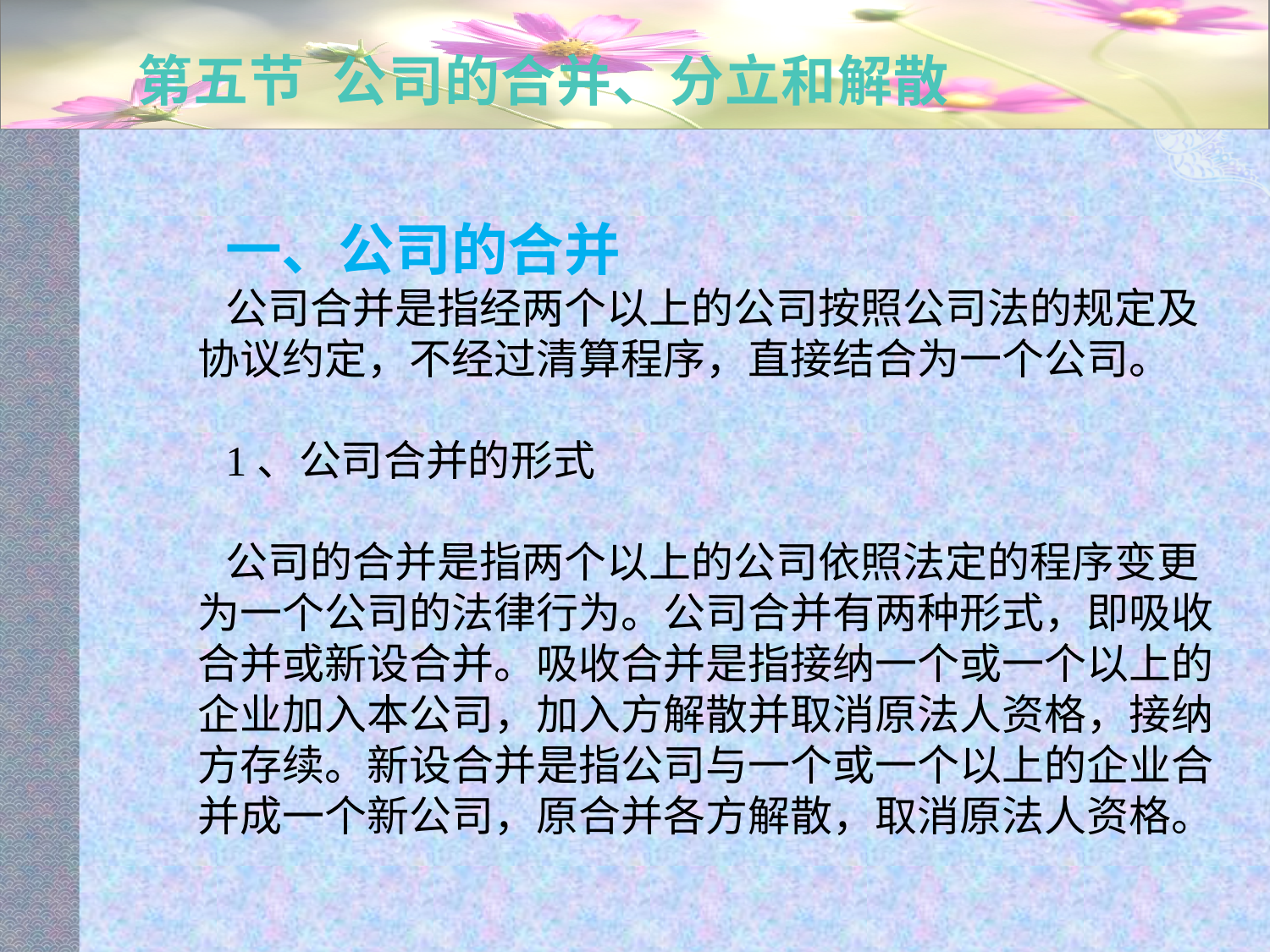

# 第五节  公司的合并、分立和解散
一、公司的合并
公司合并是指经两个以上的公司按照公司法的规定及协议约定，不经过清算程序，直接结合为一个公司。

1、公司合并的形式

公司的合并是指两个以上的公司依照法定的程序变更为一个公司的法律行为。公司合并有两种形式，即吸收合并或新设合并。吸收合并是指接纳一个或一个以上的企业加入本公司，加入方解散并取消原法人资格，接纳方存续。新设合并是指公司与一个或一个以上的企业合并成一个新公司，原合并各方解散，取消原法人资格。